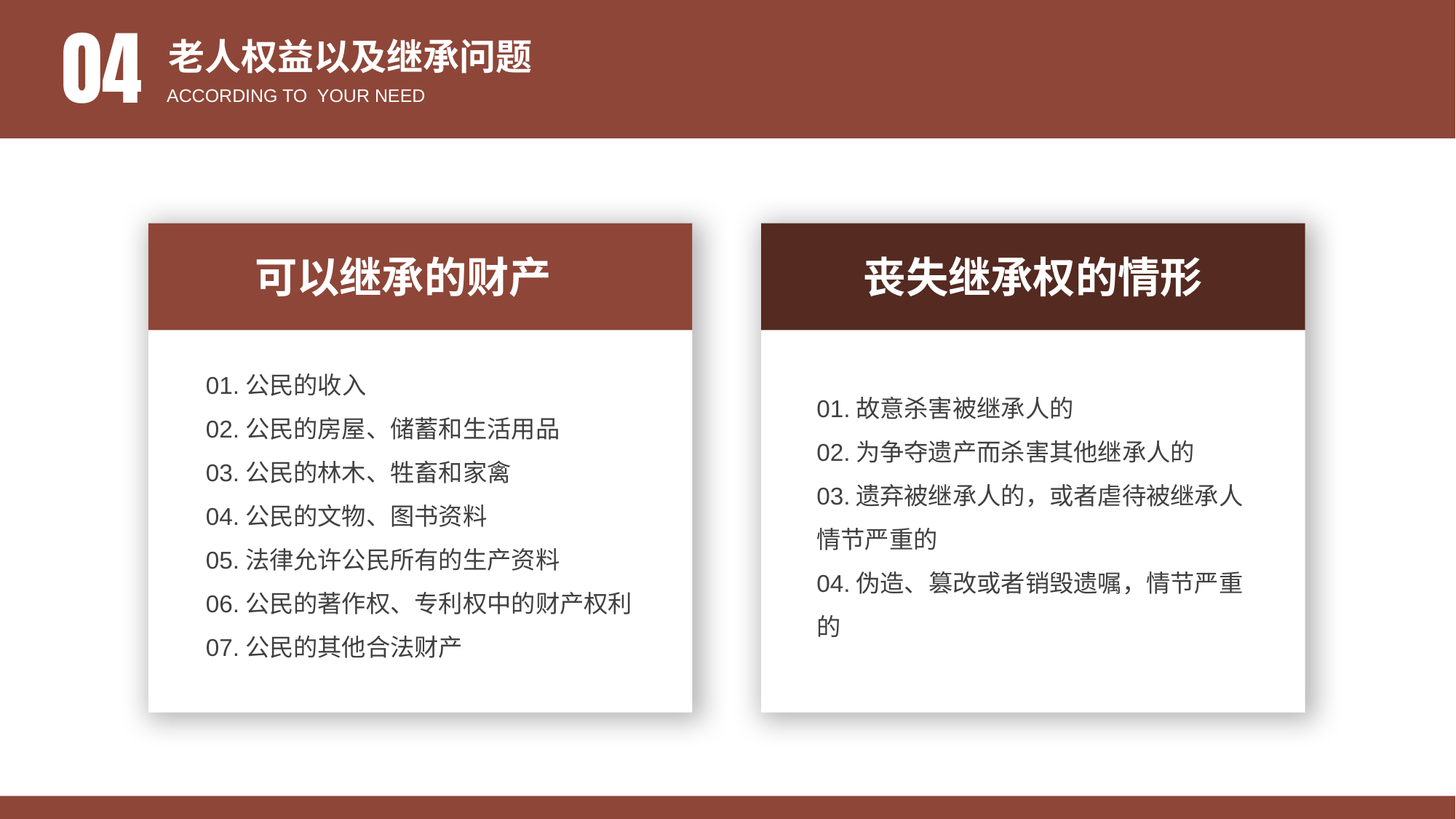

04
老人权益以及继承问题
according to  your need

可以继承的财产
01.公民的收入
02.公民的房屋、储蓄和生活用品
03.公民的林木、牲畜和家禽
04.公民的文物、图书资料
05.法律允许公民所有的生产资料
06.公民的著作权、专利权中的财产权利
07.公民的其他合法财产

丧失继承权的情形
01.故意杀害被继承人的
02.为争夺遗产而杀害其他继承人的
03.遗弃被继承人的，或者虐待被继承人情节严重的
04.伪造、篡改或者销毁遗嘱，情节严重的